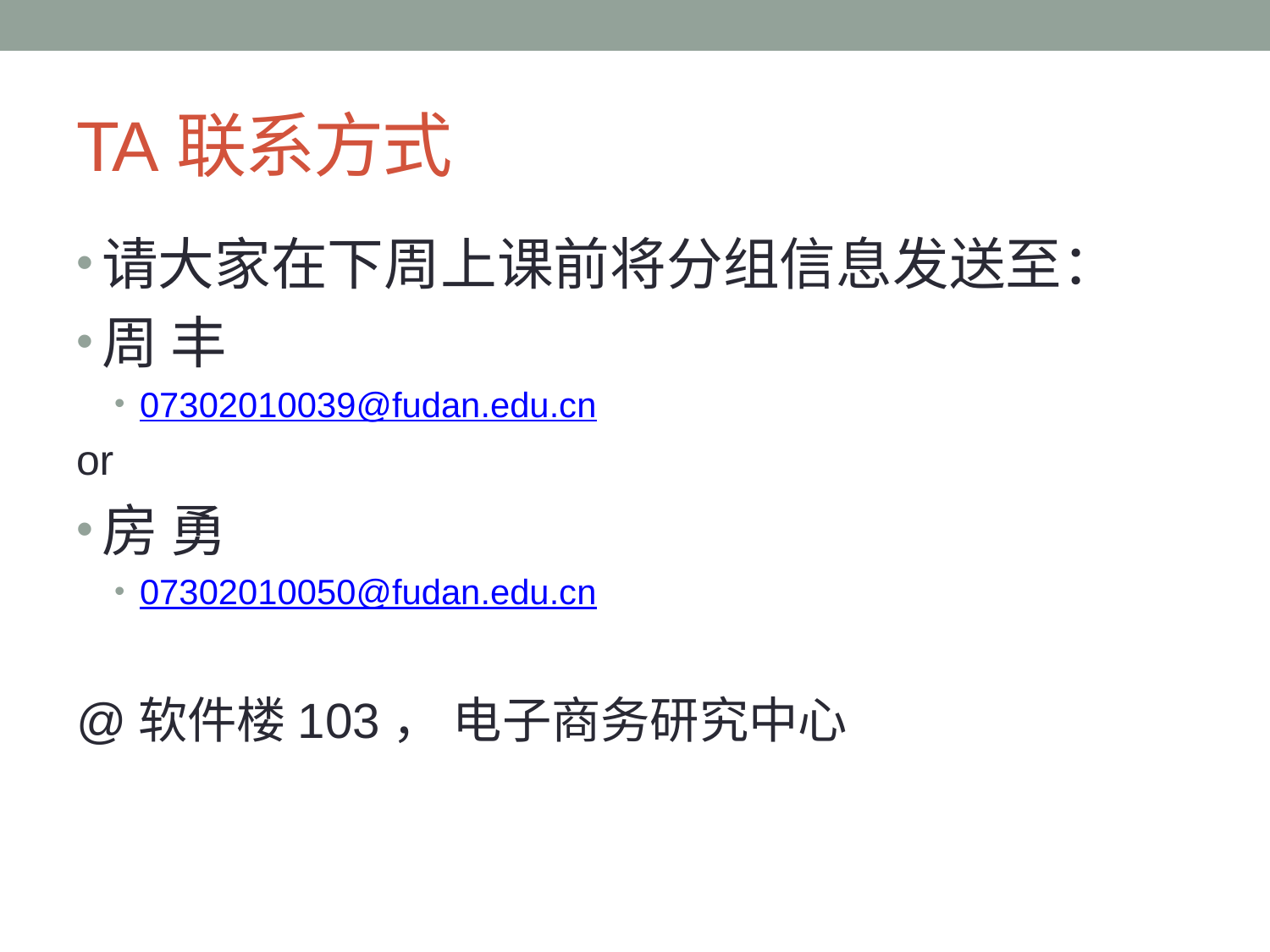

# TA联系方式
请大家在下周上课前将分组信息发送至：
周 丰
07302010039@fudan.edu.cn
or
房 勇
07302010050@fudan.edu.cn

@软件楼103， 电子商务研究中心